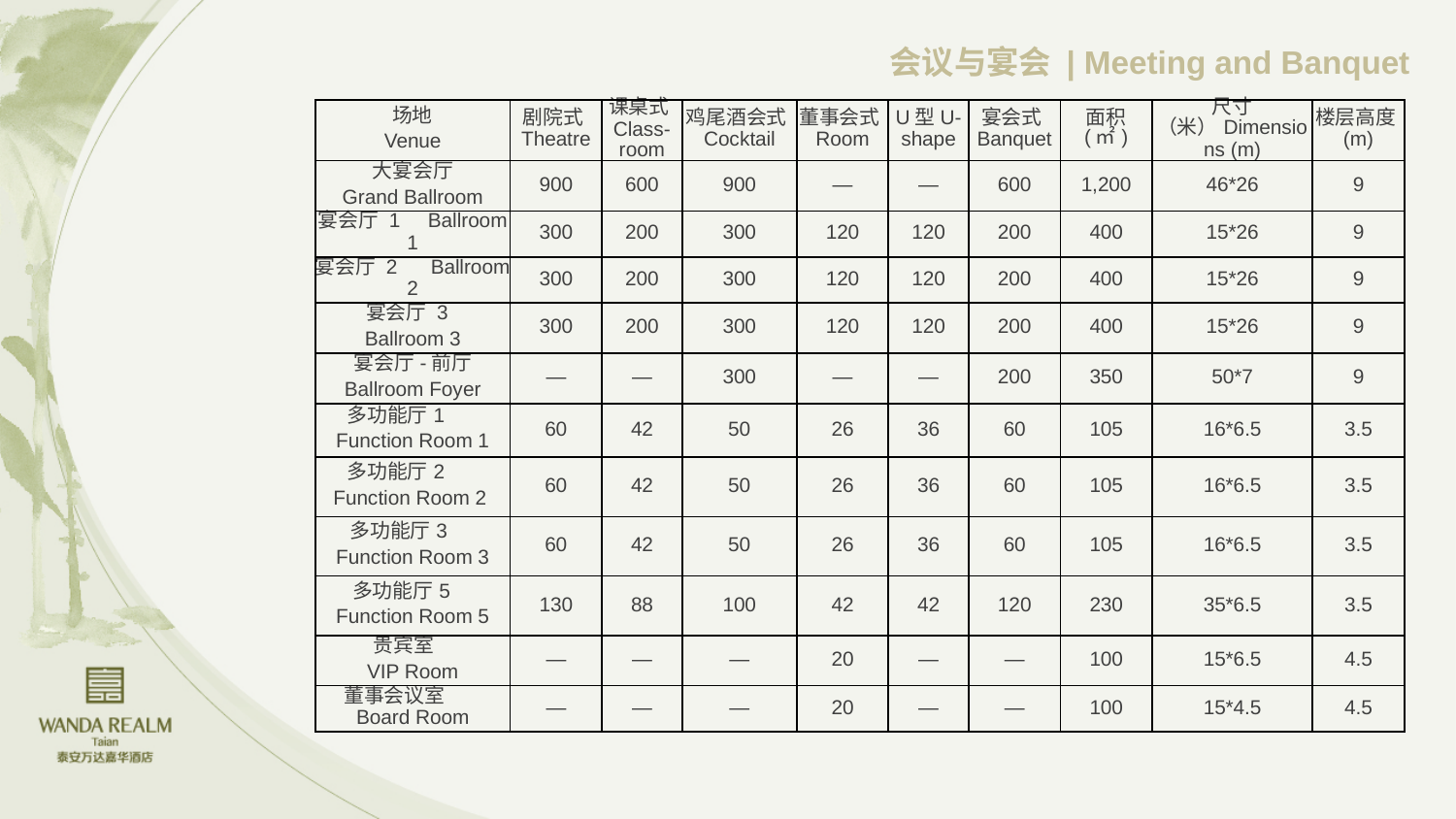

会议与宴会 | Meeting and Banquet
| 场地 Venue | 剧院式Theatre | 课桌式Class-room | 鸡尾酒会式Cocktail | 董事会式Room | U型U-shape | 宴会式Banquet | 面积 (㎡) | 尺寸（米）Dimensions (m) | 楼层高度(m) |
| --- | --- | --- | --- | --- | --- | --- | --- | --- | --- |
| 大宴会厅 Grand Ballroom | 900 | 600 | 900 | — | — | 600 | 1,200 | 46\*26 | 9 |
| 宴会厅 1 Ballroom 1 | 300 | 200 | 300 | 120 | 120 | 200 | 400 | 15\*26 | 9 |
| 宴会厅 2 Ballroom 2 | 300 | 200 | 300 | 120 | 120 | 200 | 400 | 15\*26 | 9 |
| 宴会厅 3 Ballroom 3 | 300 | 200 | 300 | 120 | 120 | 200 | 400 | 15\*26 | 9 |
| 宴会厅-前厅 Ballroom Foyer | — | — | 300 | — | — | 200 | 350 | 50\*7 | 9 |
| 多功能厅1 Function Room 1 | 60 | 42 | 50 | 26 | 36 | 60 | 105 | 16\*6.5 | 3.5 |
| 多功能厅2 Function Room 2 | 60 | 42 | 50 | 26 | 36 | 60 | 105 | 16\*6.5 | 3.5 |
| 多功能厅3 Function Room 3 | 60 | 42 | 50 | 26 | 36 | 60 | 105 | 16\*6.5 | 3.5 |
| 多功能厅5 Function Room 5 | 130 | 88 | 100 | 42 | 42 | 120 | 230 | 35\*6.5 | 3.5 |
| 贵宾室 VIP Room | — | — | — | 20 | — | — | 100 | 15\*6.5 | 4.5 |
| 董事会议室 Board Room | — | — | — | 20 | — | — | 100 | 15\*4.5 | 4.5 |